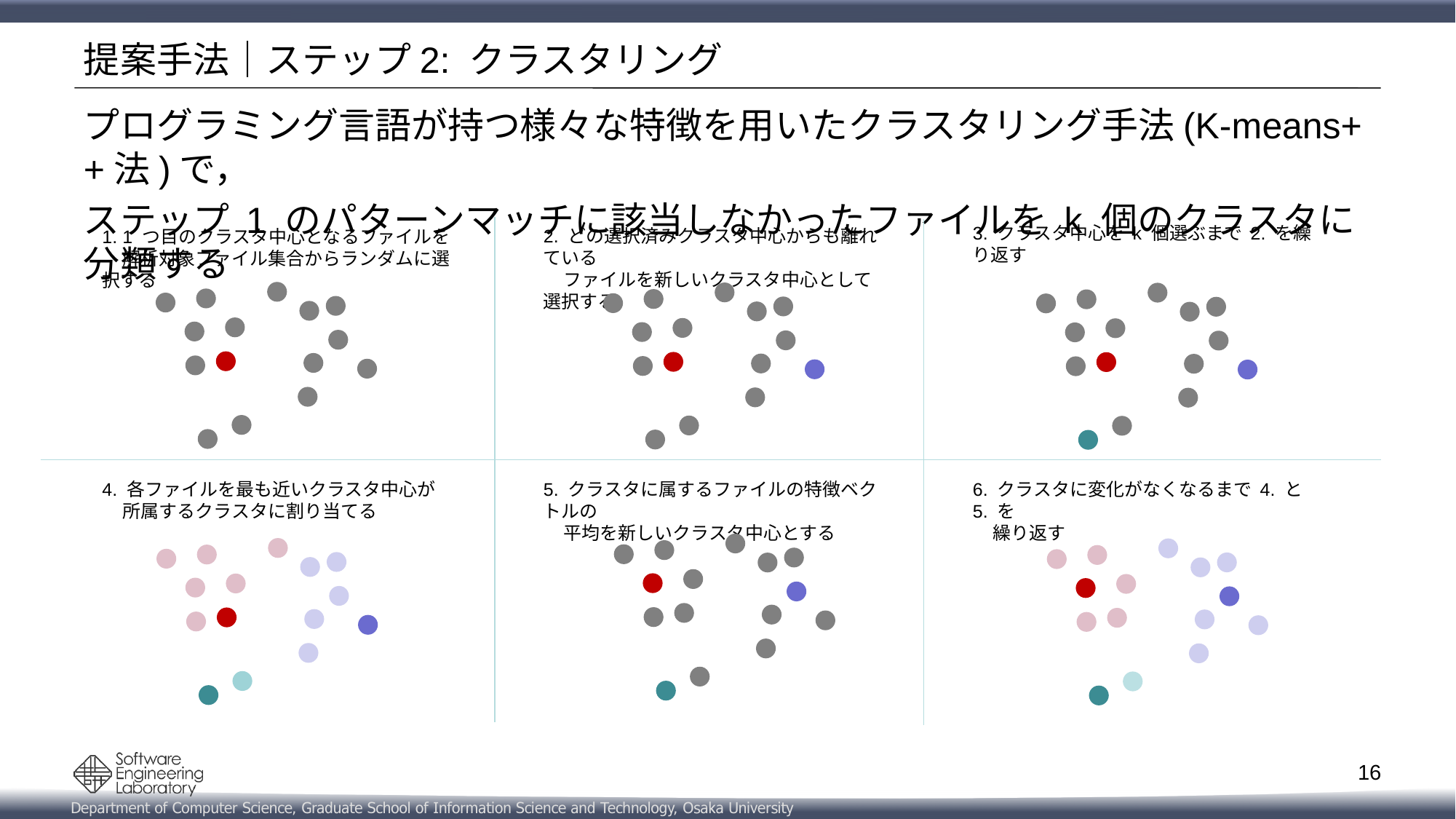

# 提案手法｜ステップ2: クラスタリング
プログラミング言語が持つ様々な特徴を用いたクラスタリング手法(K-means++法)で，
ステップ 1 のパターンマッチに該当しなかったファイルを k 個のクラスタに分類する
3. クラスタ中心を k 個選ぶまで 2. を繰り返す
2. どの選択済みクラスタ中心からも離れている
    ファイルを新しいクラスタ中心として選択する
1. 1 つ目のクラスタ中心となるファイルを
    解析対象ファイル集合からランダムに選択する

6. クラスタに変化がなくなるまで 4. と 5. を
    繰り返す
5. クラスタに属するファイルの特徴ベクトルの
    平均を新しいクラスタ中心とする
4. 各ファイルを最も近いクラスタ中心が
    所属するクラスタに割り当てる

16